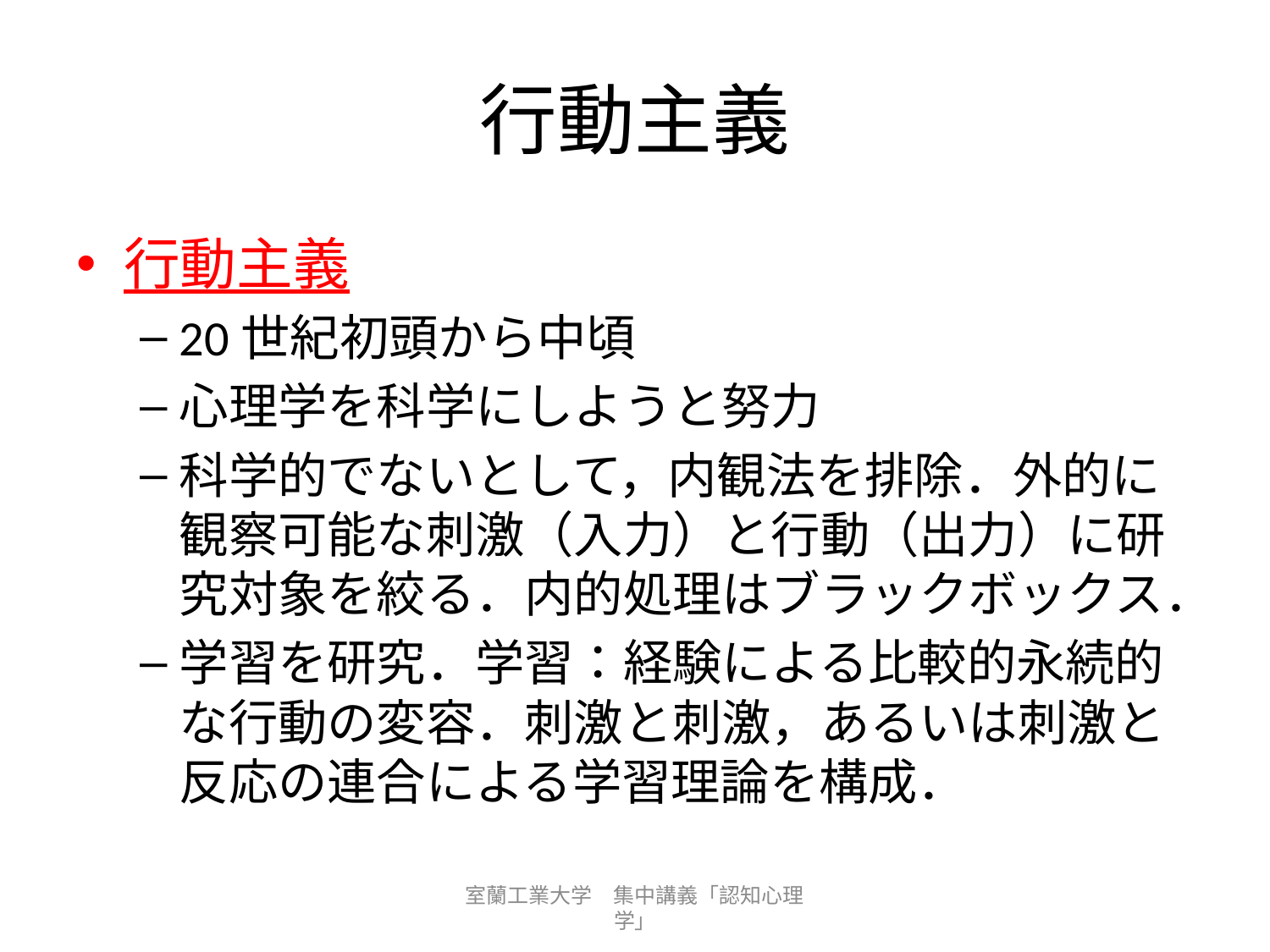

# 行動主義
行動主義
20世紀初頭から中頃
心理学を科学にしようと努力
科学的でないとして，内観法を排除．外的に観察可能な刺激（入力）と行動（出力）に研究対象を絞る．内的処理はブラックボックス．
学習を研究．学習：経験による比較的永続的な行動の変容．刺激と刺激，あるいは刺激と反応の連合による学習理論を構成．

室蘭工業大学　集中講義「認知心理学」